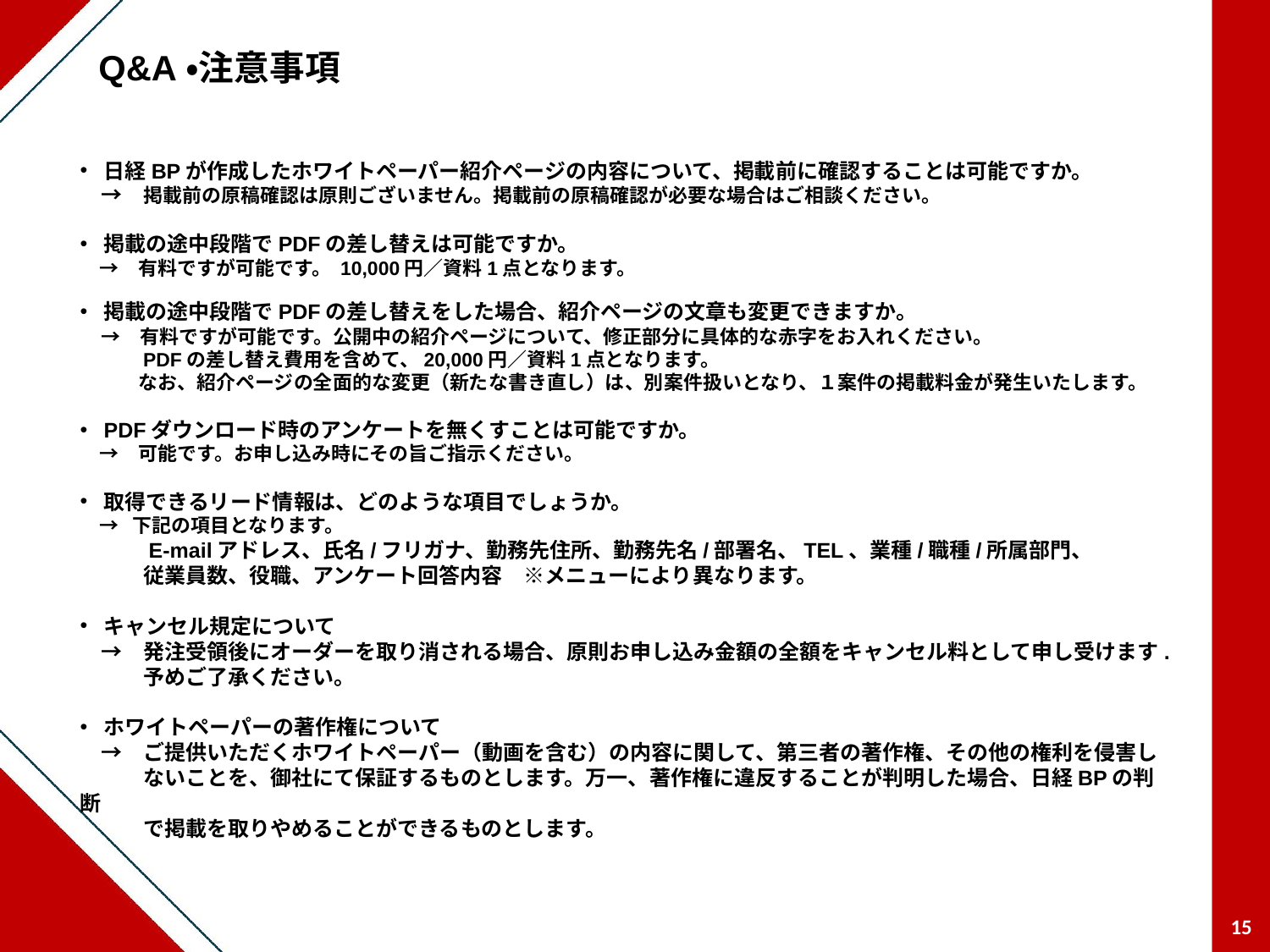

Q&A・注意事項
日経BPが作成したホワイトペーパー紹介ページの内容について、掲載前に確認することは可能ですか。
　→　掲載前の原稿確認は原則ございません。掲載前の原稿確認が必要な場合はご相談ください。

掲載の途中段階でPDFの差し替えは可能ですか。
　→　有料ですが可能です。 10,000円／資料1点となります。
掲載の途中段階でPDFの差し替えをした場合、紹介ページの文章も変更できますか。
　→　有料ですが可能です。公開中の紹介ページについて、修正部分に具体的な赤字をお入れください。
　　　PDFの差し替え費用を含めて、20,000円／資料1点となります。
　　　なお、紹介ページの全面的な変更（新たな書き直し）は、別案件扱いとなり、１案件の掲載料金が発生いたします。

PDFダウンロード時のアンケートを無くすことは可能ですか。
　→　可能です。お申し込み時にその旨ご指示ください。

取得できるリード情報は、どのような項目でしょうか。
　→   下記の項目となります。
　　　E-mailアドレス、氏名/フリガナ、勤務先住所、勤務先名/部署名、TEL、業種/職種/所属部門、
　　　従業員数、役職、アンケート回答内容　※メニューにより異なります。

キャンセル規定について
　→　発注受領後にオーダーを取り消される場合、原則お申し込み金額の全額をキャンセル料として申し受けます.
　　　予めご了承ください。

ホワイトペーパーの著作権について
　→　ご提供いただくホワイトペーパー（動画を含む）の内容に関して、第三者の著作権、その他の権利を侵害し
　　　ないことを、御社にて保証するものとします。万一、著作権に違反することが判明した場合、日経BPの判断
　　　で掲載を取りやめることができるものとします。

15